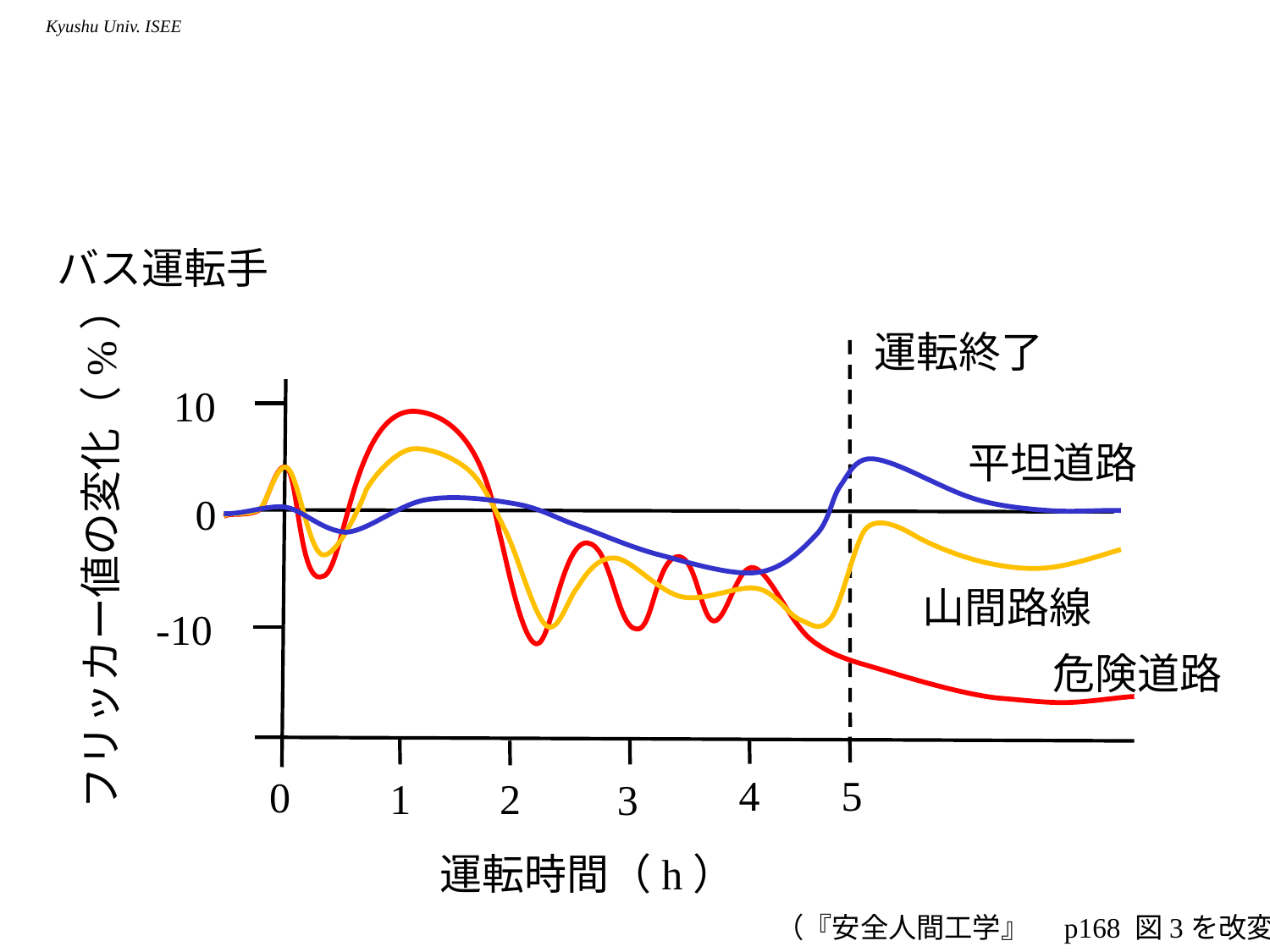

#
バス運転手
運転終了
フリッカー値の変化（%）
10

危険道路
平坦道路

山間路線
0
-10
4
5
0
1
2
3
運転時間（h）
（『安全人間工学』　p168 図3を改変）